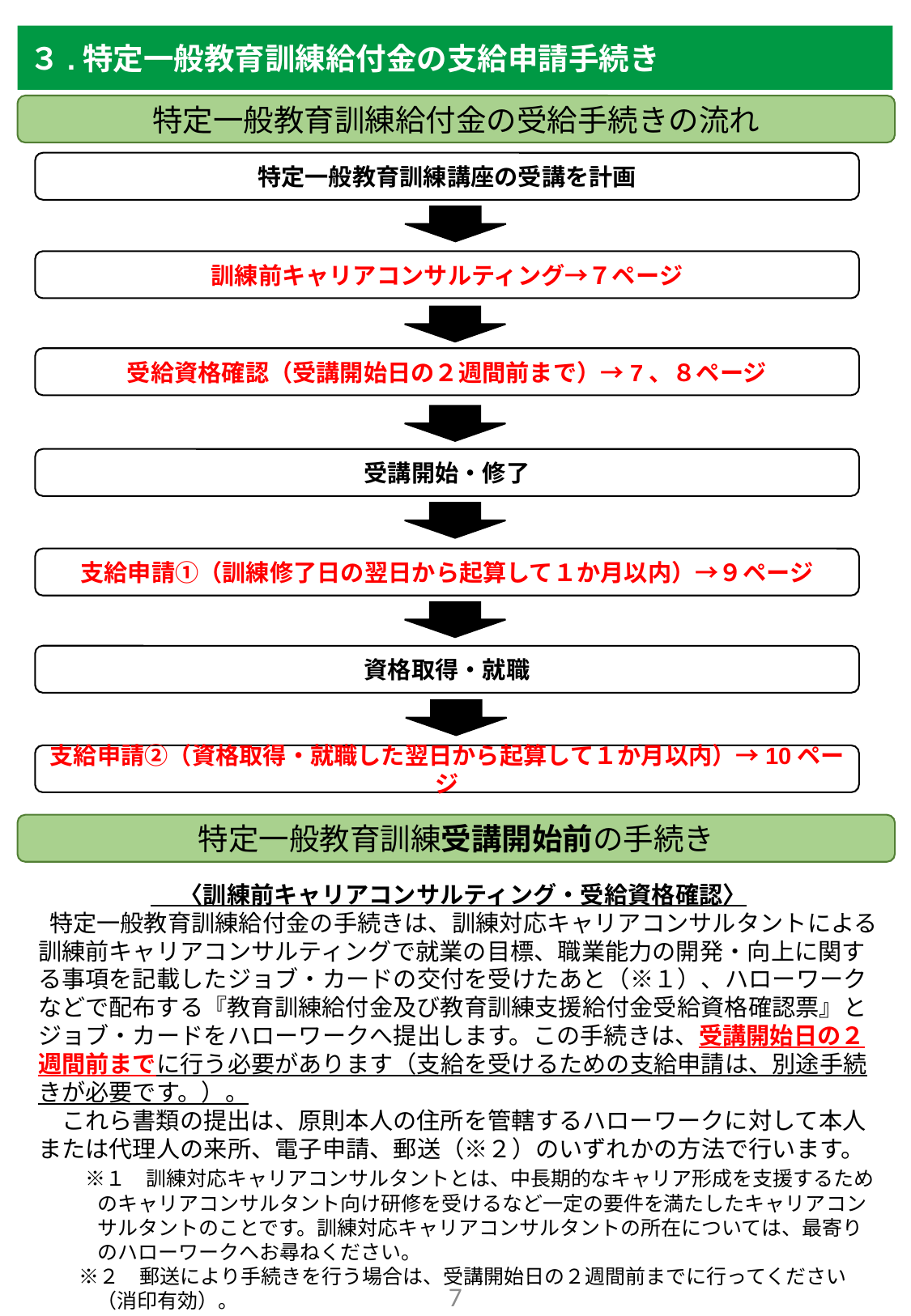

３.特定一般教育訓練給付金の支給申請手続き
特定一般教育訓練給付金の受給手続きの流れ
特定一般教育訓練講座の受講を計画

訓練前キャリアコンサルティング→７ページ

受給資格確認（受講開始日の２週間前まで）→7、８ページ

受講開始・修了

支給申請①（訓練修了日の翌日から起算して１か月以内）→９ページ

資格取得・就職

支給申請②（資格取得・就職した翌日から起算して１か月以内）→10ページ
特定一般教育訓練受講開始前の手続き
　 〈訓練前キャリアコンサルティング・受給資格確認〉
特定一般教育訓練給付金の手続きは、訓練対応キャリアコンサルタントによる訓練前キャリアコンサルティングで就業の目標、職業能力の開発・向上に関する事項を記載したジョブ・カードの交付を受けたあと（※１）、ハローワークなどで配布する『教育訓練給付金及び教育訓練支援給付金受給資格確認票』とジョブ・カードをハローワークへ提出します。この手続きは、受講開始日の２週間前までに行う必要があります（支給を受けるための支給申請は、別途手続きが必要です。）。
　　これら書類の提出は、原則本人の住所を管轄するハローワークに対して本人または代理人の来所、電子申請、郵送（※２）のいずれかの方法で行います。
　　　※１　訓練対応キャリアコンサルタントとは、中長期的なキャリア形成を支援するためのキャリアコンサルタント向け研修を受けるなど一定の要件を満たしたキャリアコンサルタントのことです。訓練対応キャリアコンサルタントの所在については、最寄りのハローワークへお尋ねください。
　　　 ※２　郵送により手続きを行う場合は、受講開始日の２週間前までに行ってください（消印有効）。